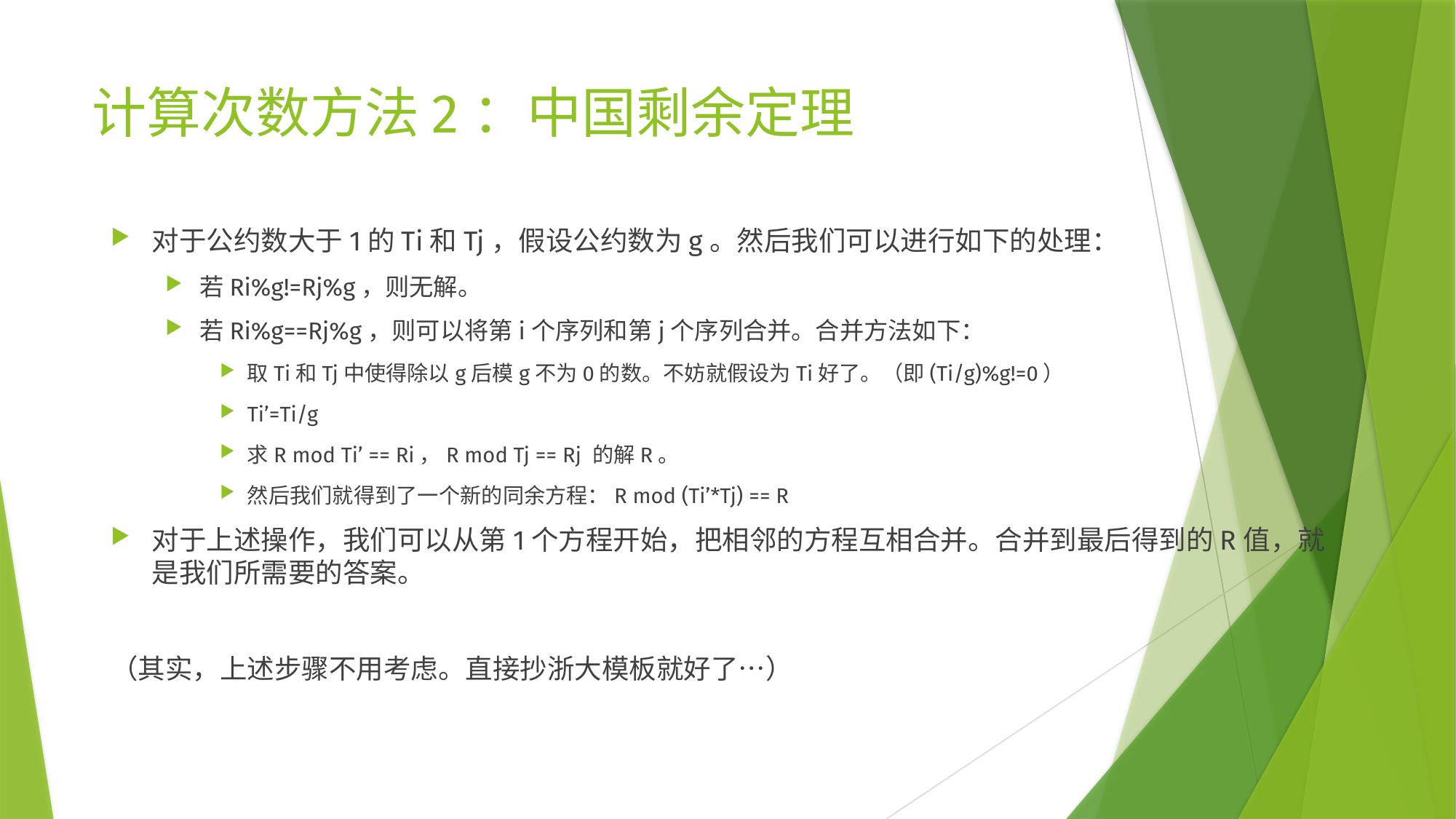

# 计算次数方法2：中国剩余定理
对于公约数大于1的Ti和Tj，假设公约数为g。然后我们可以进行如下的处理：
若Ri%g!=Rj%g，则无解。
若Ri%g==Rj%g，则可以将第i个序列和第j个序列合并。合并方法如下：
取Ti和Tj中使得除以g后模g不为0的数。不妨就假设为Ti好了。（即(Ti/g)%g!=0）
Ti’=Ti/g
求R mod Ti’ == Ri，R mod Tj == Rj 的解R。
然后我们就得到了一个新的同余方程：R mod (Ti’*Tj) == R
对于上述操作，我们可以从第1个方程开始，把相邻的方程互相合并。合并到最后得到的R值，就是我们所需要的答案。

（其实，上述步骤不用考虑。直接抄浙大模板就好了…）